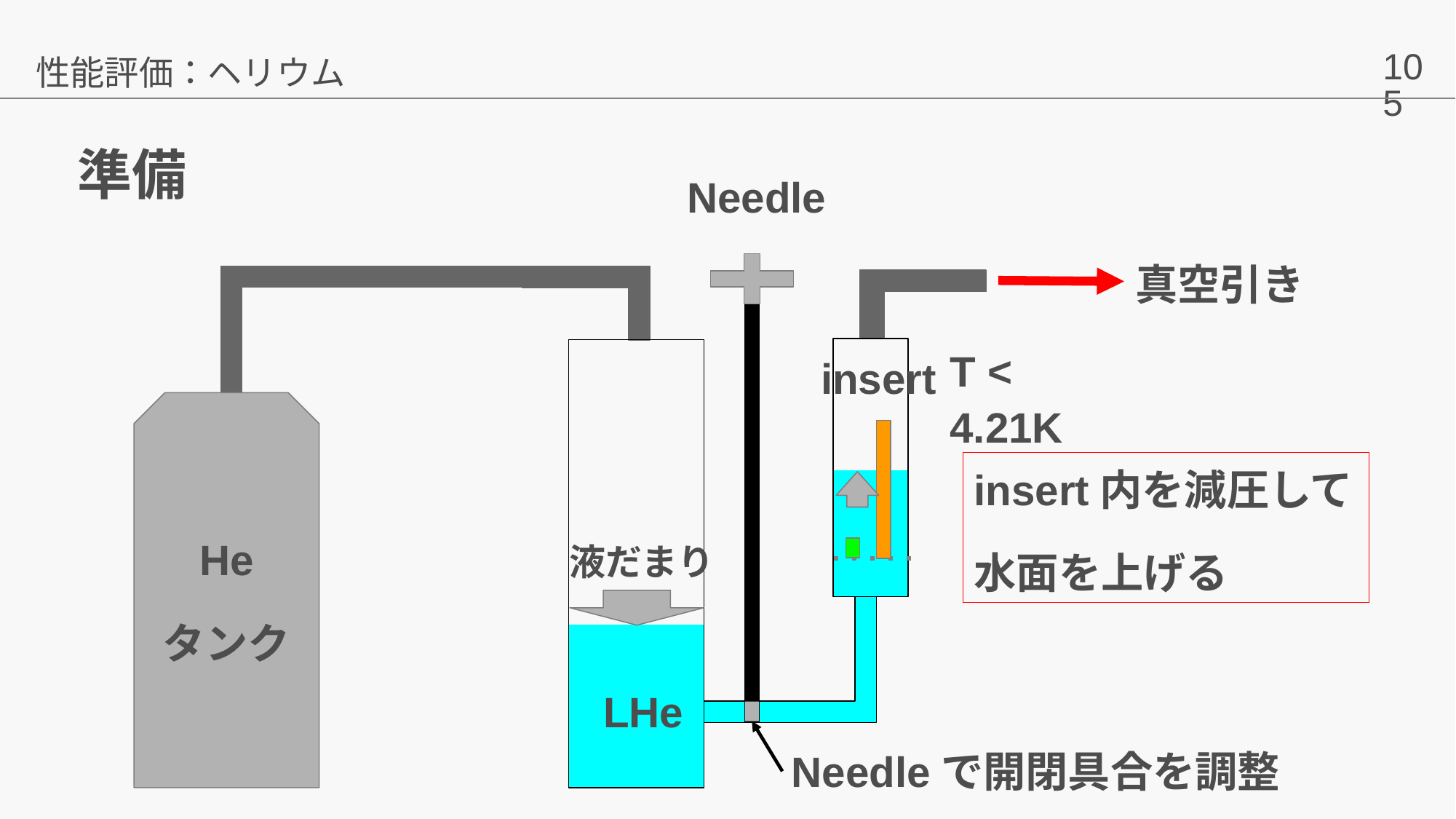

性能評価：ヘリウム
# 準備
Needle

真空引き

T < 4.21K

insert
He
タンク

insert内を減圧して
水面を上げる

液だまり

LHe

Needleで開閉具合を調整